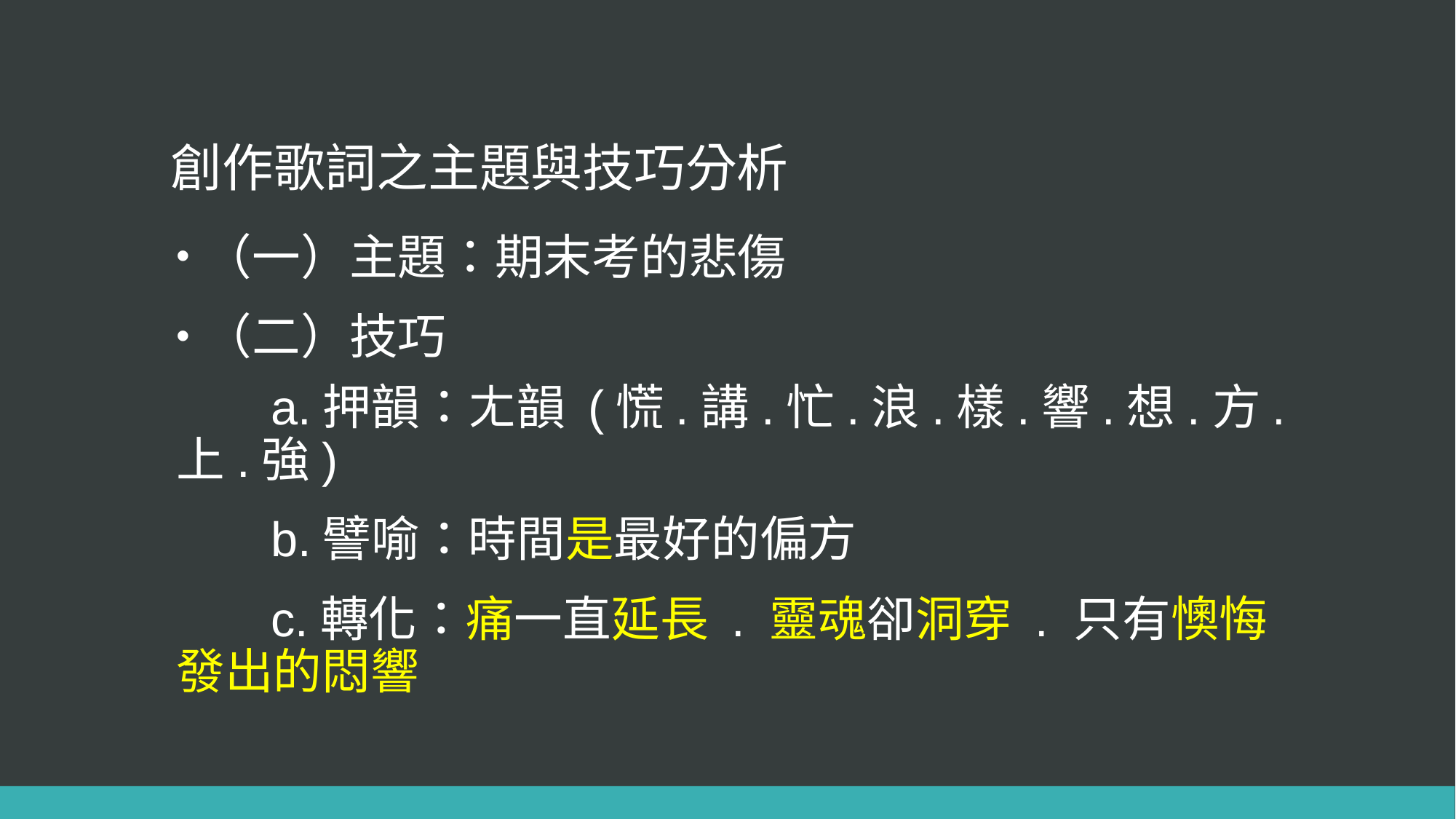

# 創作歌詞之主題與技巧分析
（一）主題：期末考的悲傷
（二）技巧
       a.押韻：ㄤ韻 (慌.講.忙.浪.樣.響.想.方.上.強)
       b.譬喻：時間是最好的偏方
       c.轉化：痛一直延長 . 靈魂卻洞穿 . 只有懊悔發出的悶響